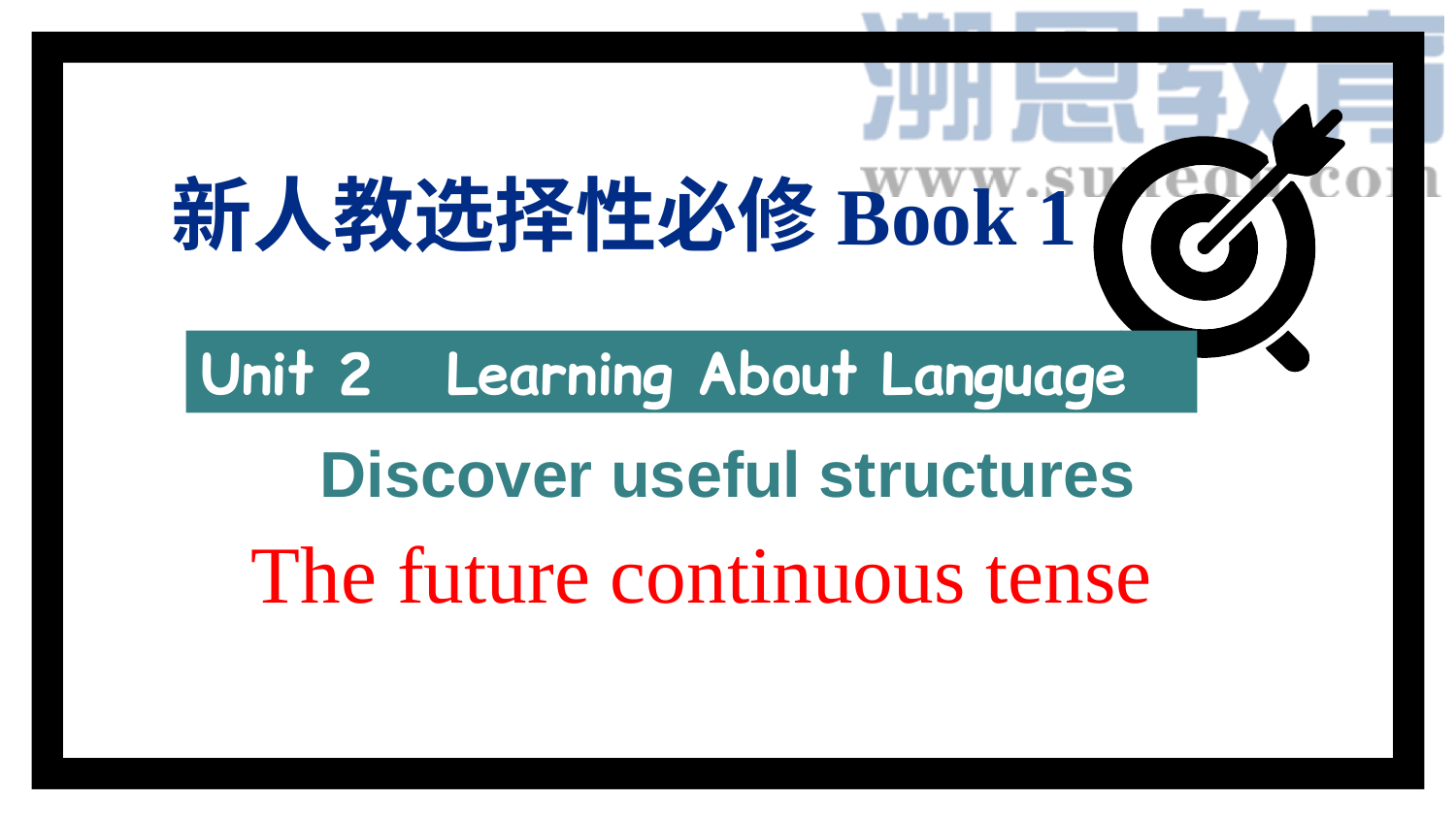

新人教选择性必修Book 1
Unit 2   Learning About Language
Discover useful structures
The future continuous tense